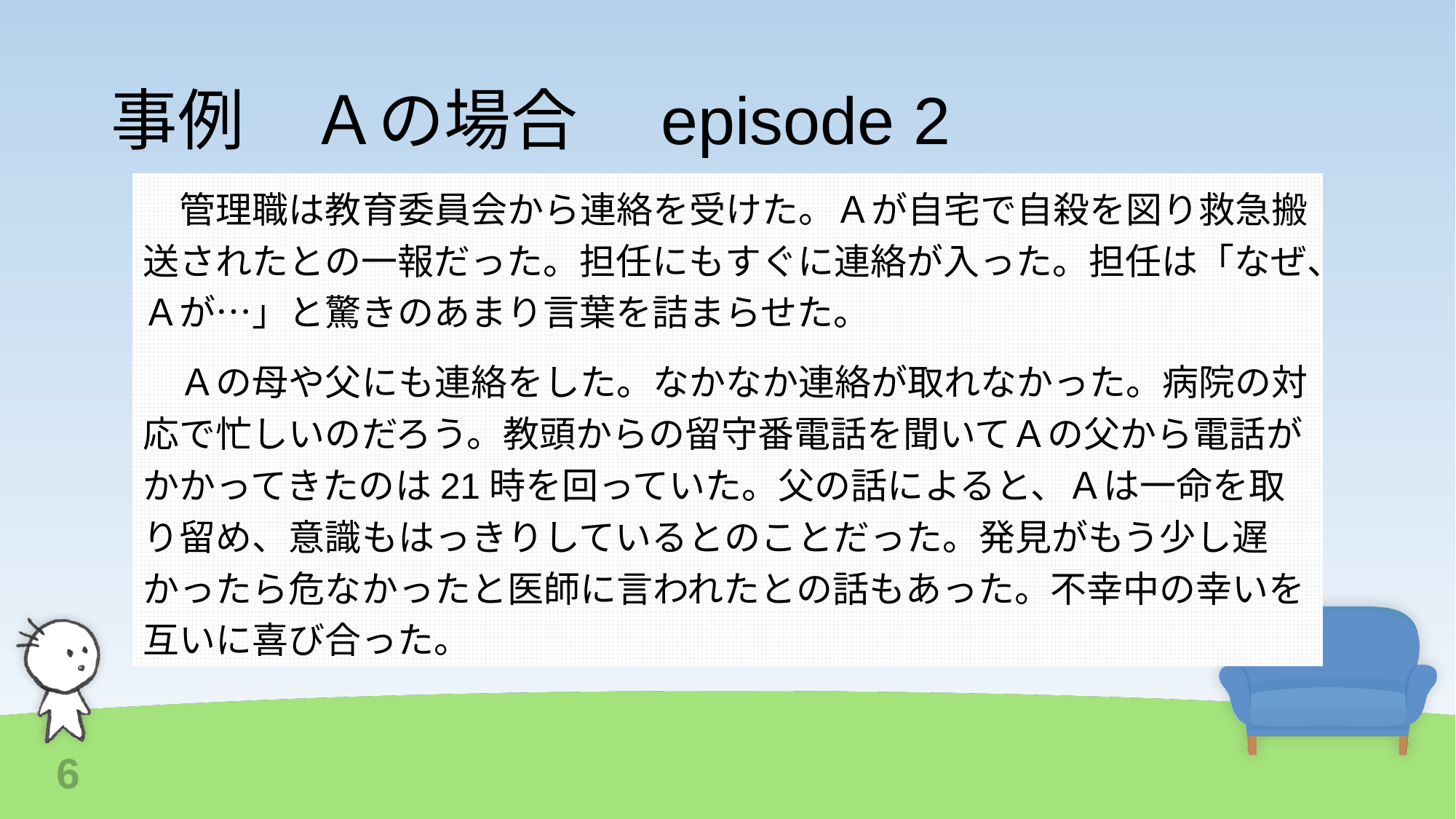

# 事例　Ａの場合　episode 2
　管理職は教育委員会から連絡を受けた。Ａが自宅で自殺を図り救急搬送されたとの一報だった。担任にもすぐに連絡が入った。担任は「なぜ、Ａが…」と驚きのあまり言葉を詰まらせた。
　Ａの母や父にも連絡をした。なかなか連絡が取れなかった。病院の対応で忙しいのだろう。教頭からの留守番電話を聞いてＡの父から電話がかかってきたのは21時を回っていた。父の話によると、Ａは一命を取り留め、意識もはっきりしているとのことだった。発見がもう少し遅かったら危なかったと医師に言われたとの話もあった。不幸中の幸いを互いに喜び合った。
6